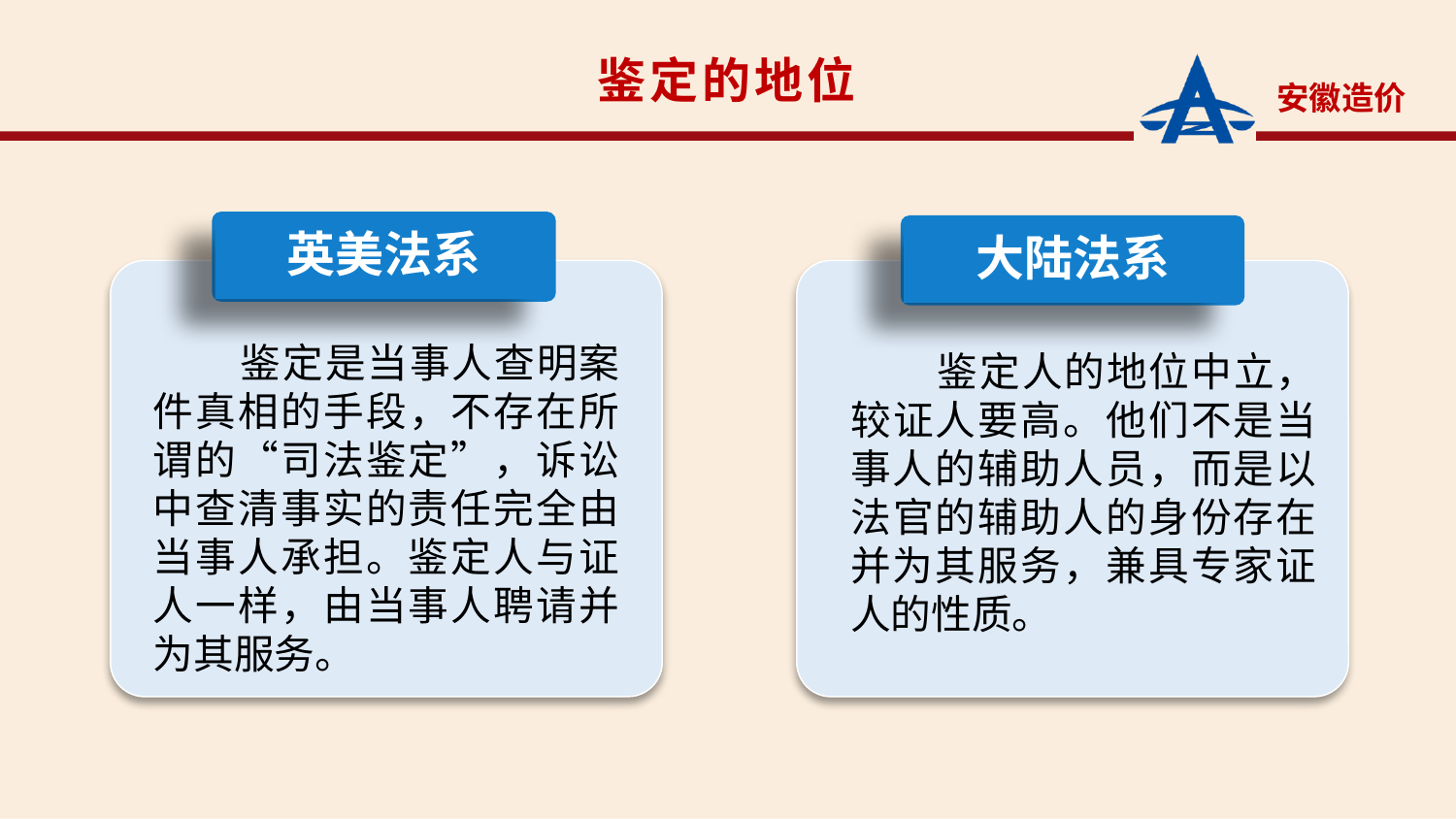

鉴定的地位

英美法系

大陆法系

       鉴定是当事人查明案件真相的手段，不存在所谓的“司法鉴定”，诉讼中查清事实的责任完全由当事人承担。鉴定人与证人一样，由当事人聘请并为其服务。
       鉴定人的地位中立，较证人要高。他们不是当事人的辅助人员，而是以法官的辅助人的身份存在并为其服务，兼具专家证人的性质。